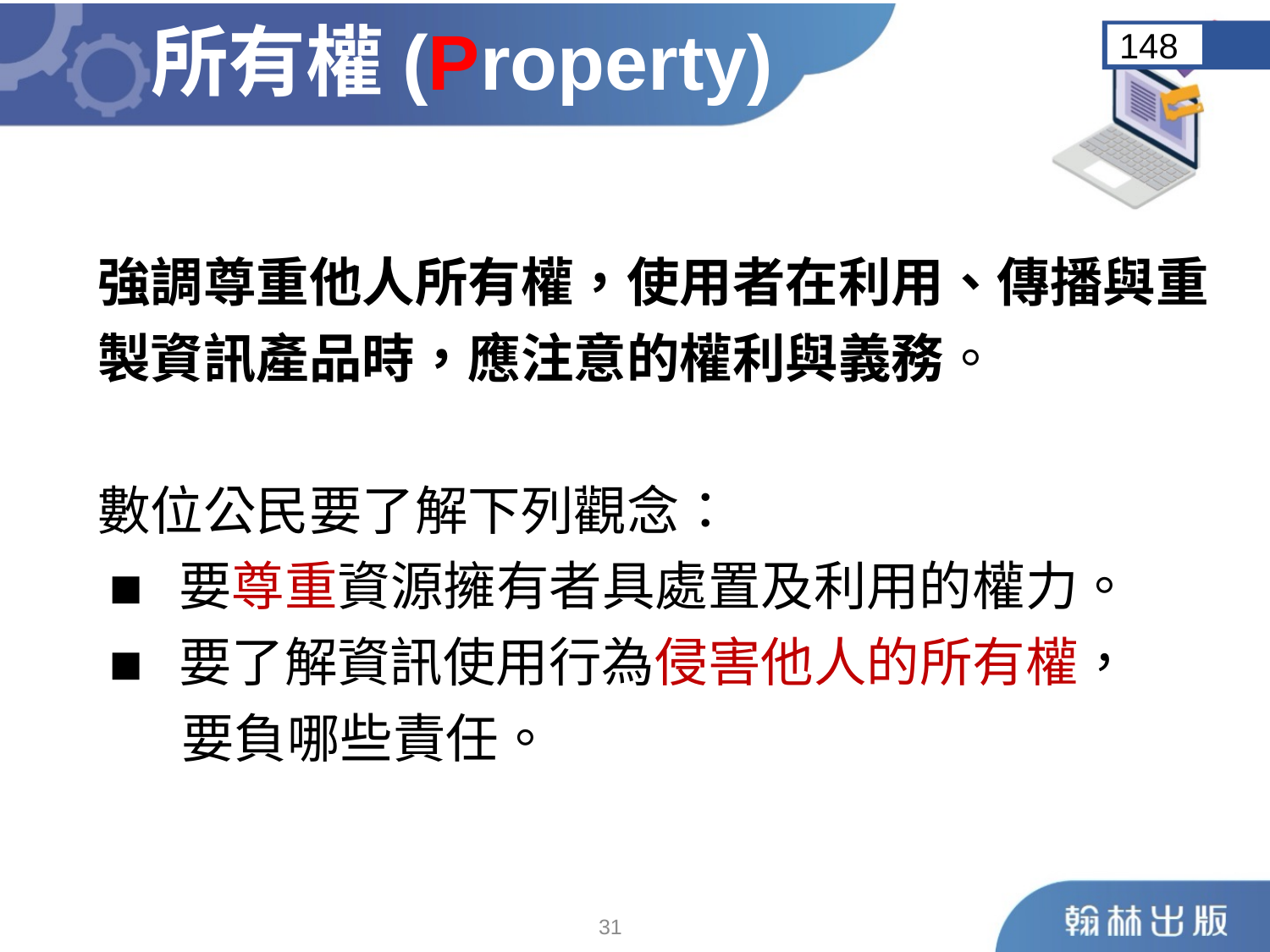

所有權(Property)
148

強調尊重他人所有權，使用者在利用、傳播與重製資訊產品時，應注意的權利與義務。

數位公民要了解下列觀念：
 ◼︎  要尊重資源擁有者具處置及利用的權力。
 ◼︎  要了解資訊使用行為侵害他人的所有權，
      要負哪些責任。

31